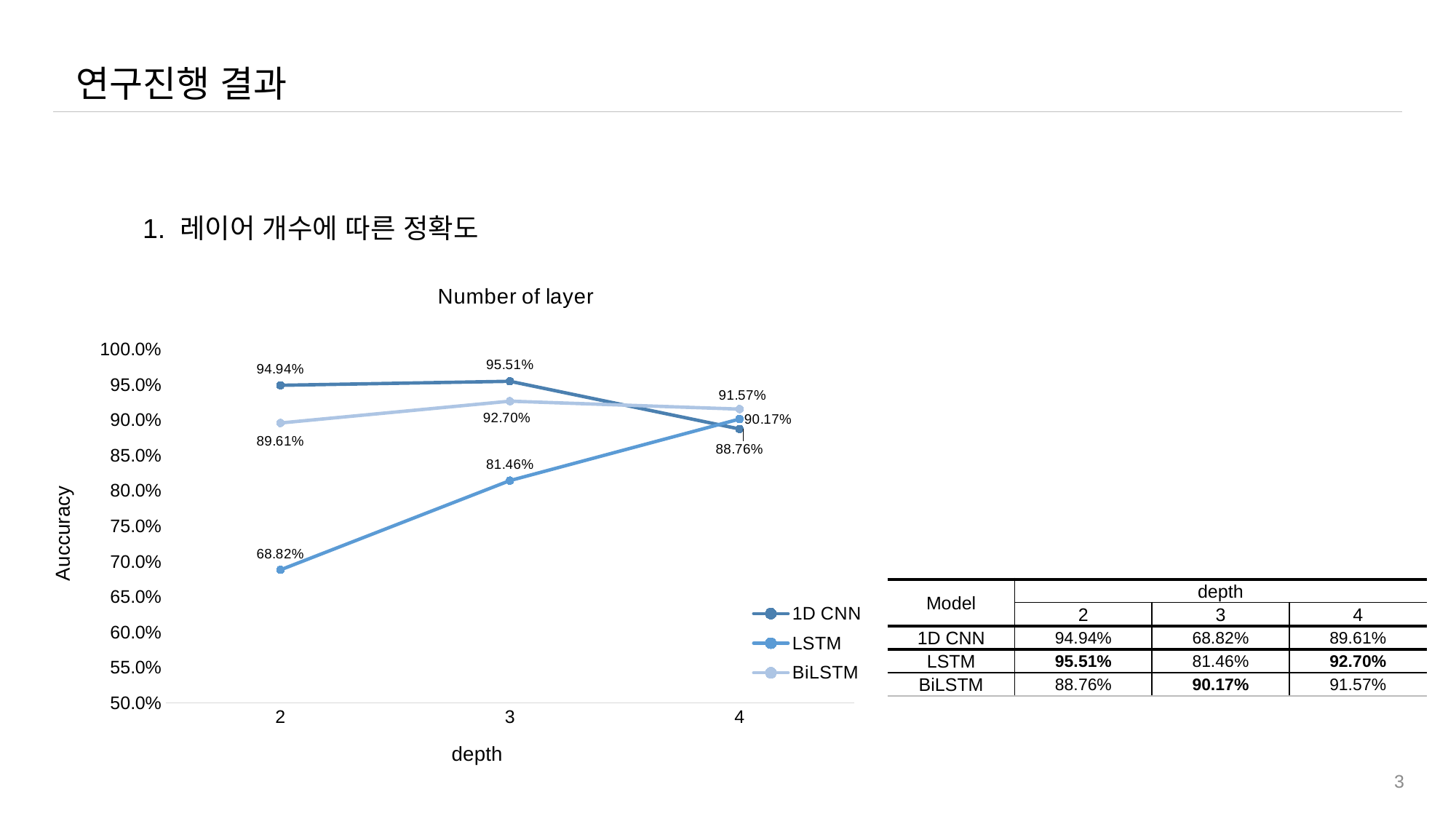

연구진행 결과
1. 레이어 개수에 따른 정확도

### Chart: Number of layer

| Category | 1D CNN | LSTM | BiLSTM |
|---|---|---|---|
| 2 | 0.9494 | 0.6882 | 0.8961 |
| 3 | 0.9551 | 0.8146 | 0.927 |
| 4 | 0.8876 | 0.9017 | 0.9157 |
| Model | depth |  |  |
| --- | --- | --- | --- |
|  | 2 | 3 | 4 |
| 1D CNN | 94.94% | 68.82% | 89.61% |
| LSTM | 95.51% | 81.46% | 92.70% |
| BiLSTM | 88.76% | 90.17% | 91.57% |
3